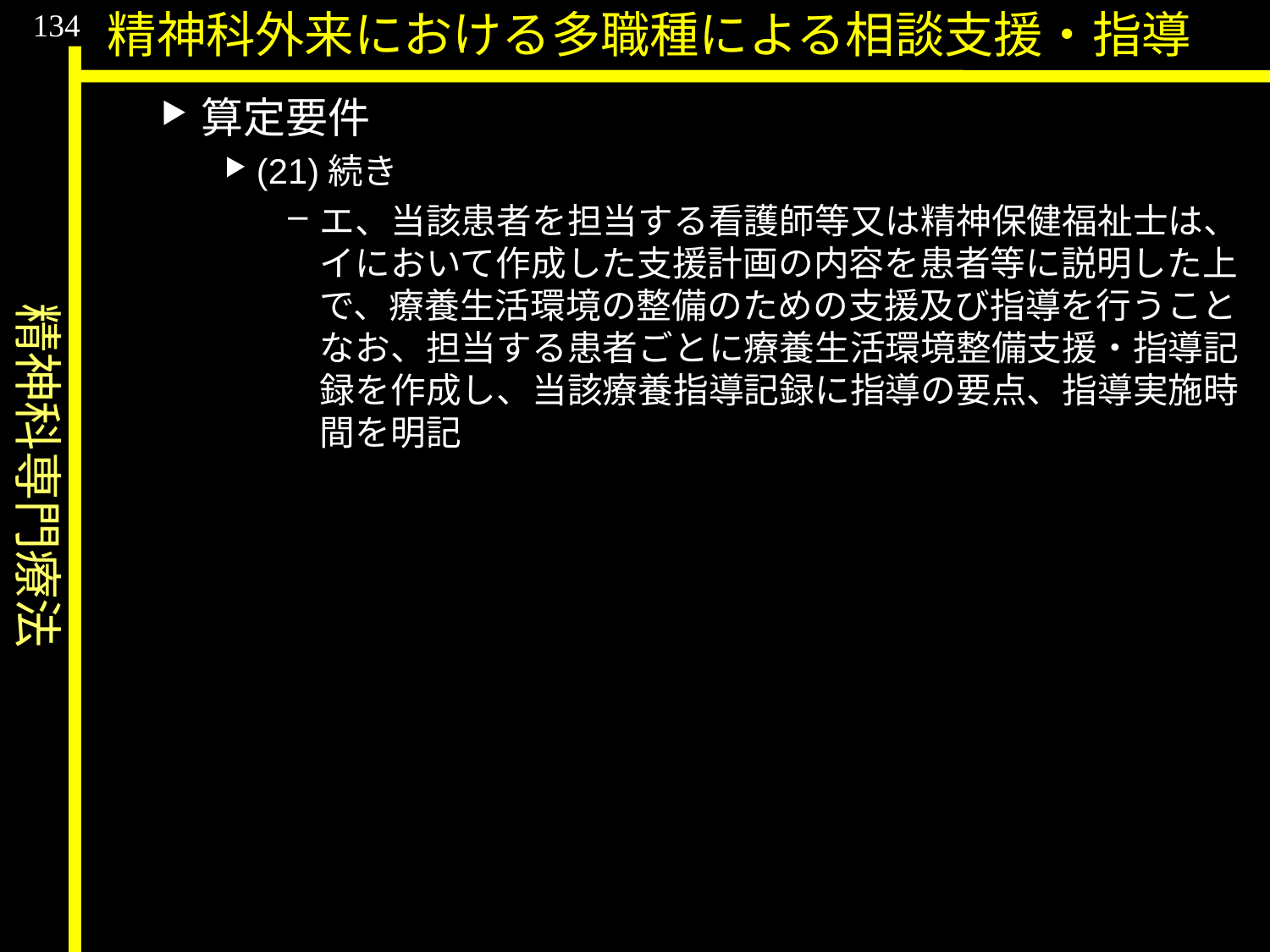

精神科専門療法
134
精神科外来における多職種による相談支援・指導

算定要件
(21)続き
エ、当該患者を担当する看護師等又は精神保健福祉士は、イにおいて作成した支援計画の内容を患者等に説明した上で、療養生活環境の整備のための支援及び指導を行うことなお、担当する患者ごとに療養生活環境整備支援・指導記録を作成し、当該療養指導記録に指導の要点、指導実施時間を明記